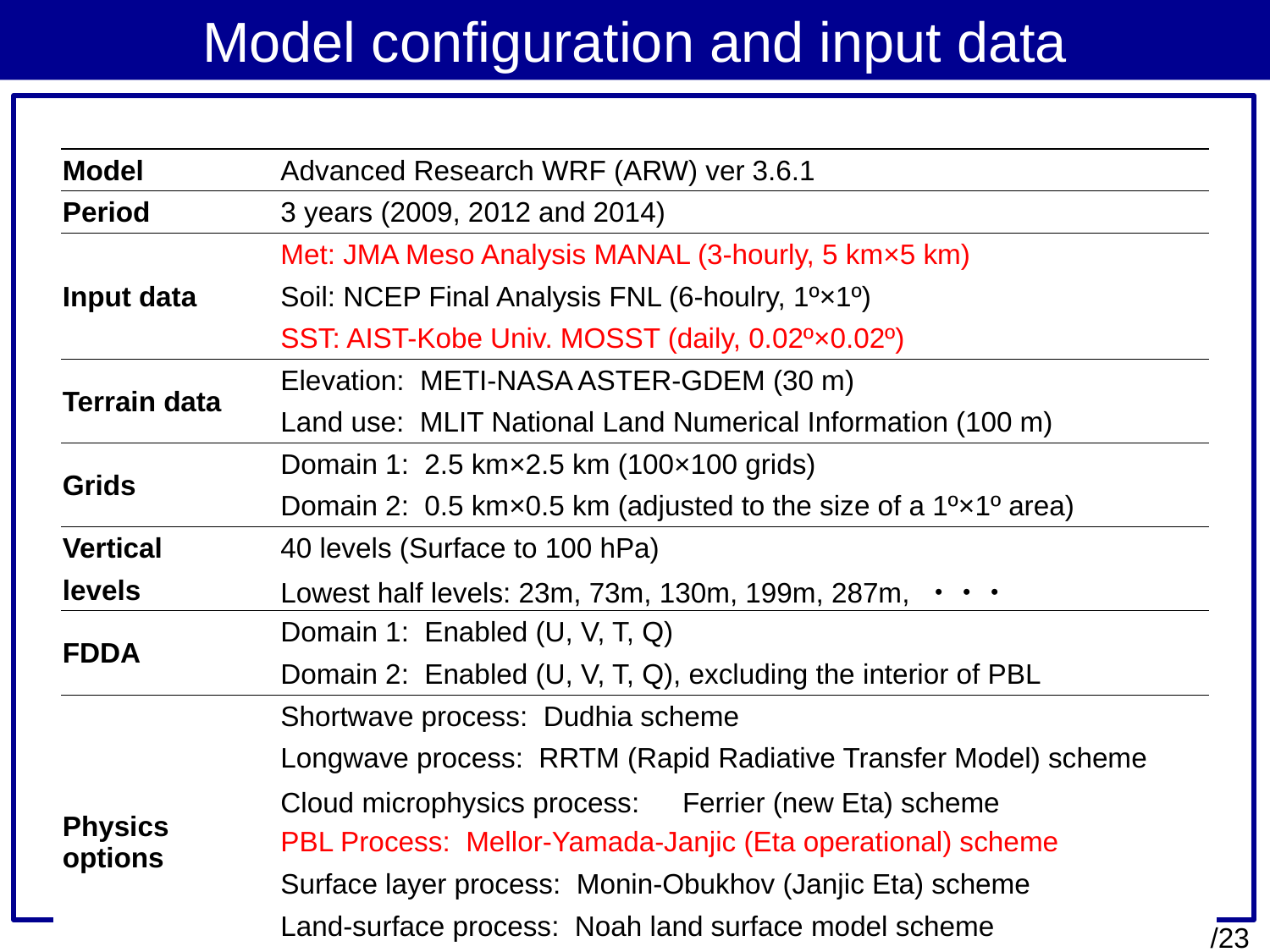

Model configuration and input data

|  |  |  |  |
| --- | --- | --- | --- |
|  | Model | Advanced Research WRF (ARW) ver 3.6.1 |  |
|  | Period | 3 years (2009, 2012 and 2014) |  |
|  | Input data | Met: JMA Meso Analysis MANAL (3-hourly, 5 km×5 km) |  |
|  |  | Soil: NCEP Final Analysis FNL (6-houlry, 1º×1º) |  |
|  |  | SST: AIST-Kobe Univ. MOSST (daily, 0.02º×0.02º) |  |
|  | Terrain data | Elevation: METI-NASA ASTER-GDEM (30 m) |  |
|  |  | Land use: MLIT National Land Numerical Information (100 m) |  |
|  | Grids | Domain 1: 2.5 km×2.5 km (100×100 grids) |  |
|  |  | Domain 2: 0.5 km×0.5 km (adjusted to the size of a 1º×1º area) |  |
|  | Vertical | 40 levels (Surface to 100 hPa) |  |
|  | levels | Lowest half levels: 23m, 73m, 130m, 199m, 287m, ・・・ |  |
|  | FDDA | Domain 1: Enabled (U, V, T, Q) |  |
|  |  | Domain 2: Enabled (U, V, T, Q), excluding the interior of PBL |  |
|  | Physics options | Shortwave process: Dudhia scheme |  |
|  |  | Longwave process: RRTM (Rapid Radiative Transfer Model) scheme |  |
|  |  | Cloud microphysics process:　Ferrier (new Eta) scheme |  |
|  |  | PBL Process: Mellor-Yamada-Janjic (Eta operational) scheme |  |
|  |  | Surface layer process: Monin-Obukhov (Janjic Eta) scheme |  |
|  |  | Land-surface process: Noah land surface model scheme |  |
|  |  | Cumulus parameterization: None |  |
|  |  |  |  |
/23
6